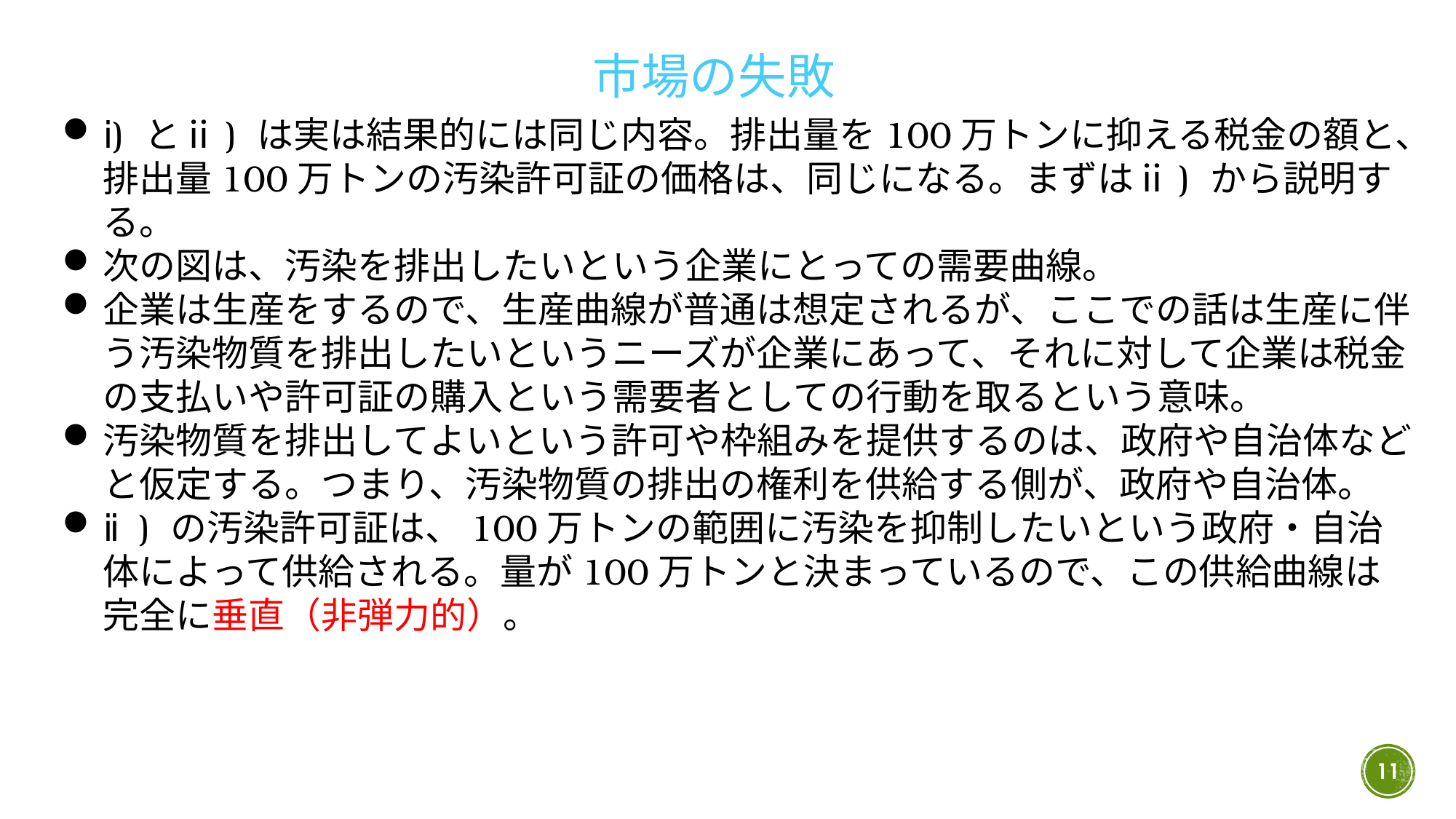

市場の失敗
ⅰ) とⅱ) は実は結果的には同じ内容。排出量を100万トンに抑える税金の額と、排出量100万トンの汚染許可証の価格は、同じになる。まずはⅱ) から説明する。
次の図は、汚染を排出したいという企業にとっての需要曲線。
企業は生産をするので、生産曲線が普通は想定されるが、ここでの話は生産に伴う汚染物質を排出したいというニーズが企業にあって、それに対して企業は税金の支払いや許可証の購入という需要者としての行動を取るという意味。
汚染物質を排出してよいという許可や枠組みを提供するのは、政府や自治体などと仮定する。つまり、汚染物質の排出の権利を供給する側が、政府や自治体。
ⅱ) の汚染許可証は、100万トンの範囲に汚染を抑制したいという政府・自治体によって供給される。量が100万トンと決まっているので、この供給曲線は完全に垂直（非弾力的）。
11